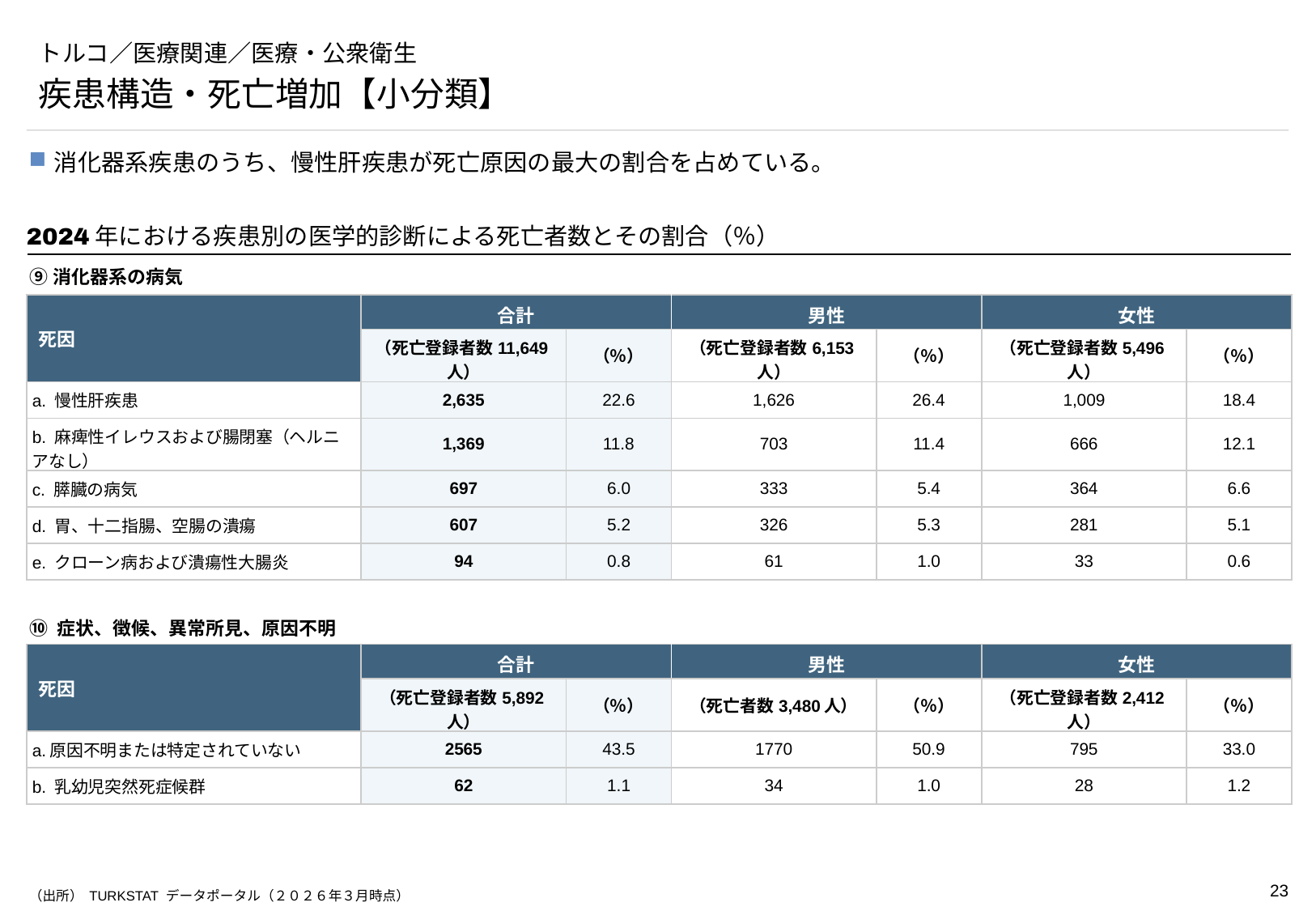

# トルコ／医療関連／医療・公衆衛生
疾患構造・死亡増加【小分類】
消化器系疾患のうち、慢性肝疾患が死亡原因の最大の割合を占めている。
2024年における疾患別の医学的診断による死亡者数とその割合（％）
⑨消化器系の病気
| 死因 | 合計 |  | 男性 |  | 女性 |  |
| --- | --- | --- | --- | --- | --- | --- |
|  | （死亡登録者数11,649人） | （％） | （死亡登録者数6,153人） | （％） | （死亡登録者数5,496人） | （％） |
| a. 慢性肝疾患 | 2,635 | 22.6 | 1,626 | 26.4 | 1,009 | 18.4 |
| b. 麻痺性イレウスおよび腸閉塞（ヘルニアなし） | 1,369 | 11.8 | 703 | 11.4 | 666 | 12.1 |
| c. 膵臓の病気 | 697 | 6.0 | 333 | 5.4 | 364 | 6.6 |
| d. 胃、十二指腸、空腸の潰瘍 | 607 | 5.2 | 326 | 5.3 | 281 | 5.1 |
| e. クローン病および潰瘍性大腸炎 | 94 | 0.8 | 61 | 1.0 | 33 | 0.6 |
⑩ 症状、徴候、異常所見、原因不明
| 死因 | 合計 |  | 男性 |  | 女性 |  |
| --- | --- | --- | --- | --- | --- | --- |
|  | （死亡登録者数5,892人） | （％） | （死亡者数3,480人） | （％） | （死亡登録者数2,412人） | （％） |
| a.原因不明または特定されていない | 2565 | 43.5 | 1770 | 50.9 | 795 | 33.0 |
| b. 乳幼児突然死症候群 | 62 | 1.1 | 34 | 1.0 | 28 | 1.2 |
（出所） TURKSTAT データポータル（２０２６年３月時点）